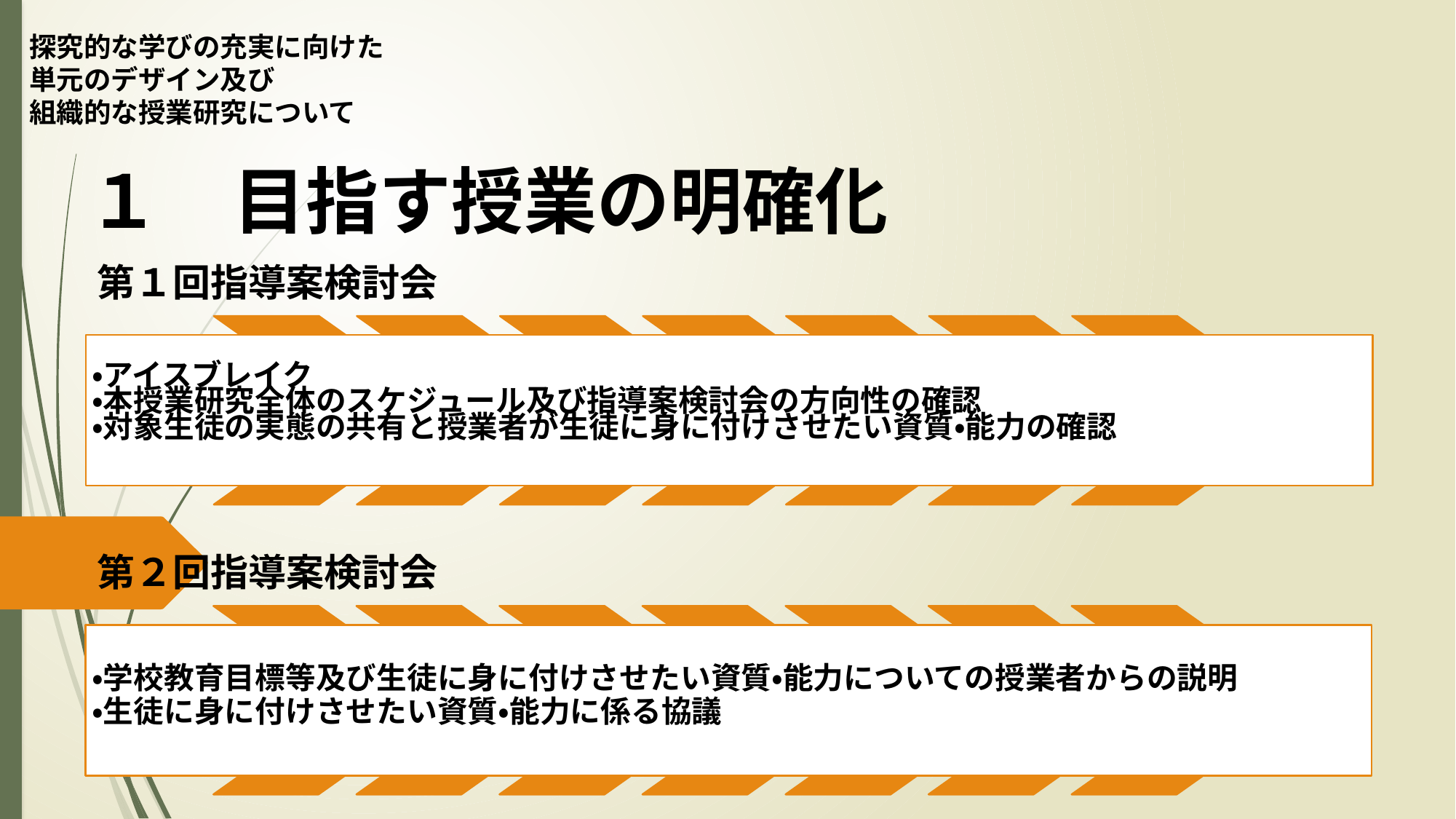

探究的な学びの充実に向けた
単元のデザイン及び
組織的な授業研究について
１　目指す授業の明確化
第１回指導案検討会
・アイスブレイク
・本授業研究全体のスケジュール及び指導案検討会の方向性の確認
・対象生徒の実態の共有と授業者が生徒に身に付けさせたい資質・能力の確認
第２回指導案検討会
・学校教育目標等及び生徒に身に付けさせたい資質・能力についての授業者からの説明
・生徒に身に付けさせたい資質・能力に係る協議